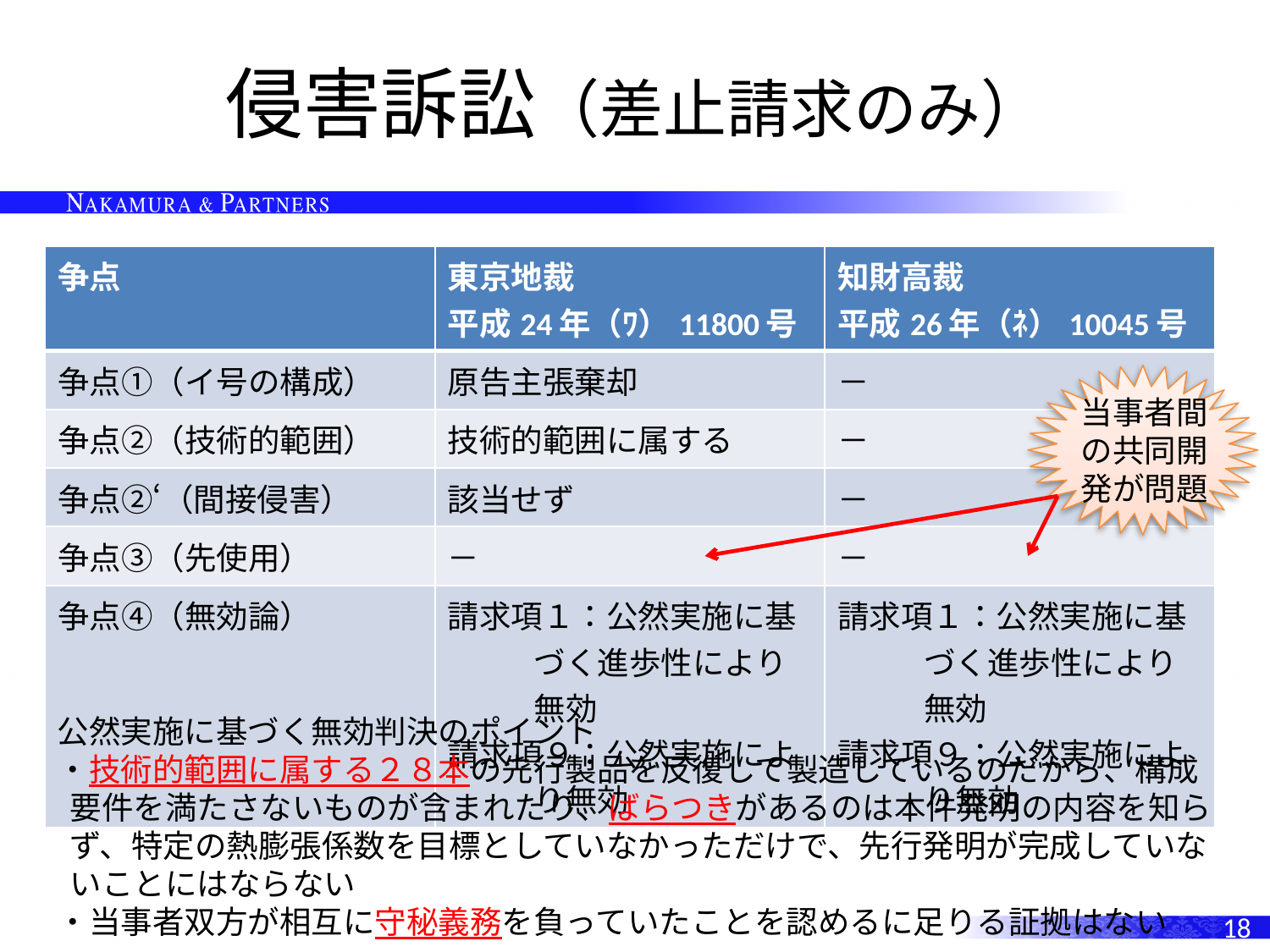

# 侵害訴訟（差止請求のみ）
| 争点 | 東京地裁 平成24年（ﾜ）11800号 | 知財高裁 平成26年（ﾈ）10045号 |
| --- | --- | --- |
| 争点①（イ号の構成） | 原告主張棄却 | － |
| 争点②（技術的範囲） | 技術的範囲に属する | － |
| 争点②‘（間接侵害） | 該当せず | － |
| 争点③（先使用） | － | － |
| 争点④（無効論） | 請求項１：公然実施に基づく進歩性により無効 請求項９：公然実施により無効 | 請求項１：公然実施に基づく進歩性により無効 請求項９：公然実施により無効 |

当事者間の共同開発が問題
公然実施に基づく無効判決のポイント
・技術的範囲に属する２８本の先行製品を反復して製造しているのだから、構成要件を満たさないものが含まれたり、ばらつきがあるのは本件発明の内容を知らず、特定の熱膨張係数を目標としていなかっただけで、先行発明が完成していないことにはならない
・当事者双方が相互に守秘義務を負っていたことを認めるに足りる証拠はない
18